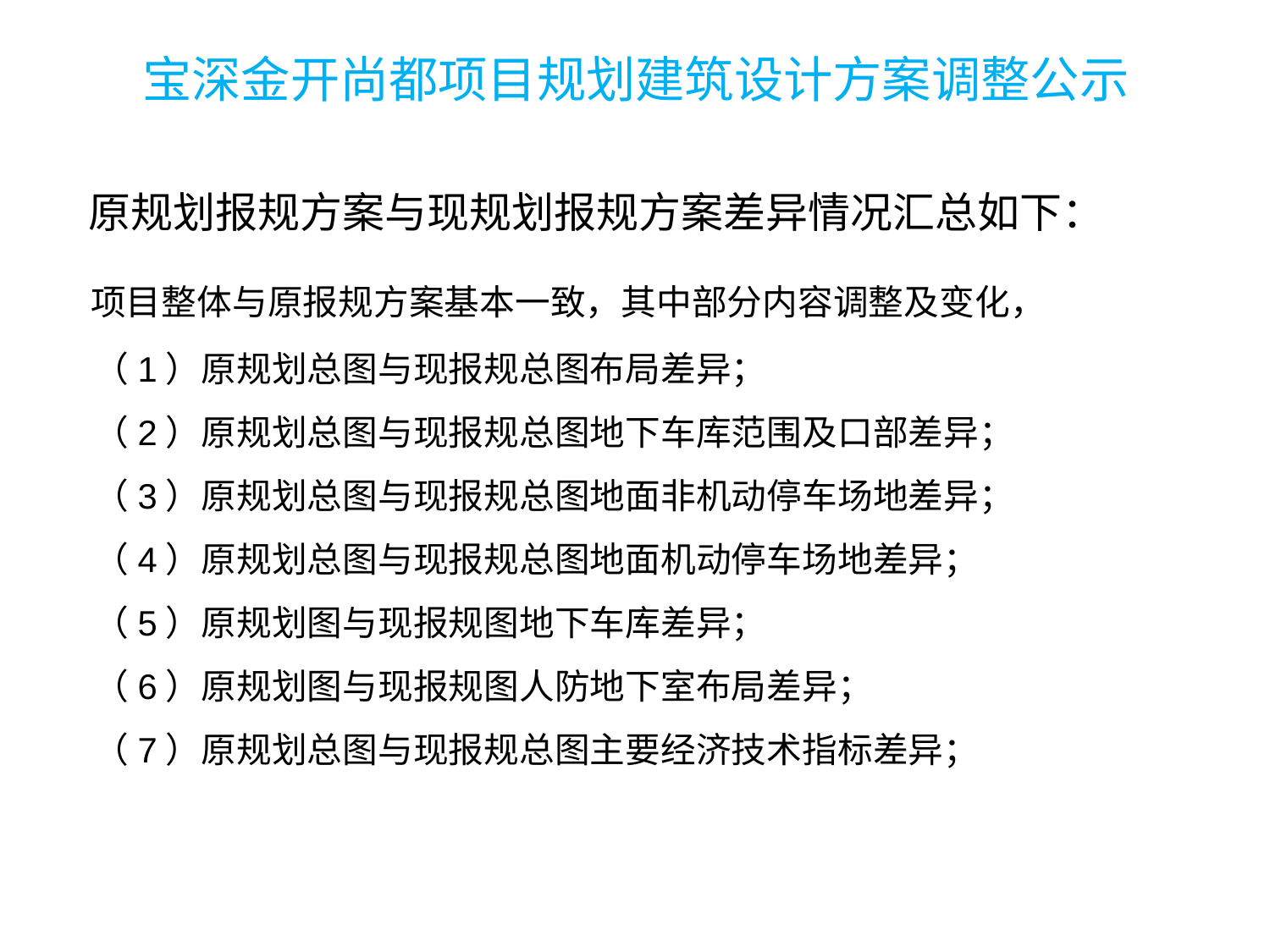

宝深金开尚都项目规划建筑设计方案调整公示

     原规划报规方案与现规划报规方案差异情况汇总如下：
     项目整体与原报规方案基本一致，其中部分内容调整及变化，
       （1）原规划总图与现报规总图布局差异；
       （2）原规划总图与现报规总图地下车库范围及口部差异；
       （3）原规划总图与现报规总图地面非机动停车场地差异；
       （4）原规划总图与现报规总图地面机动停车场地差异；
       （5）原规划图与现报规图地下车库差异；
       （6）原规划图与现报规图人防地下室布局差异；
       （7）原规划总图与现报规总图主要经济技术指标差异；